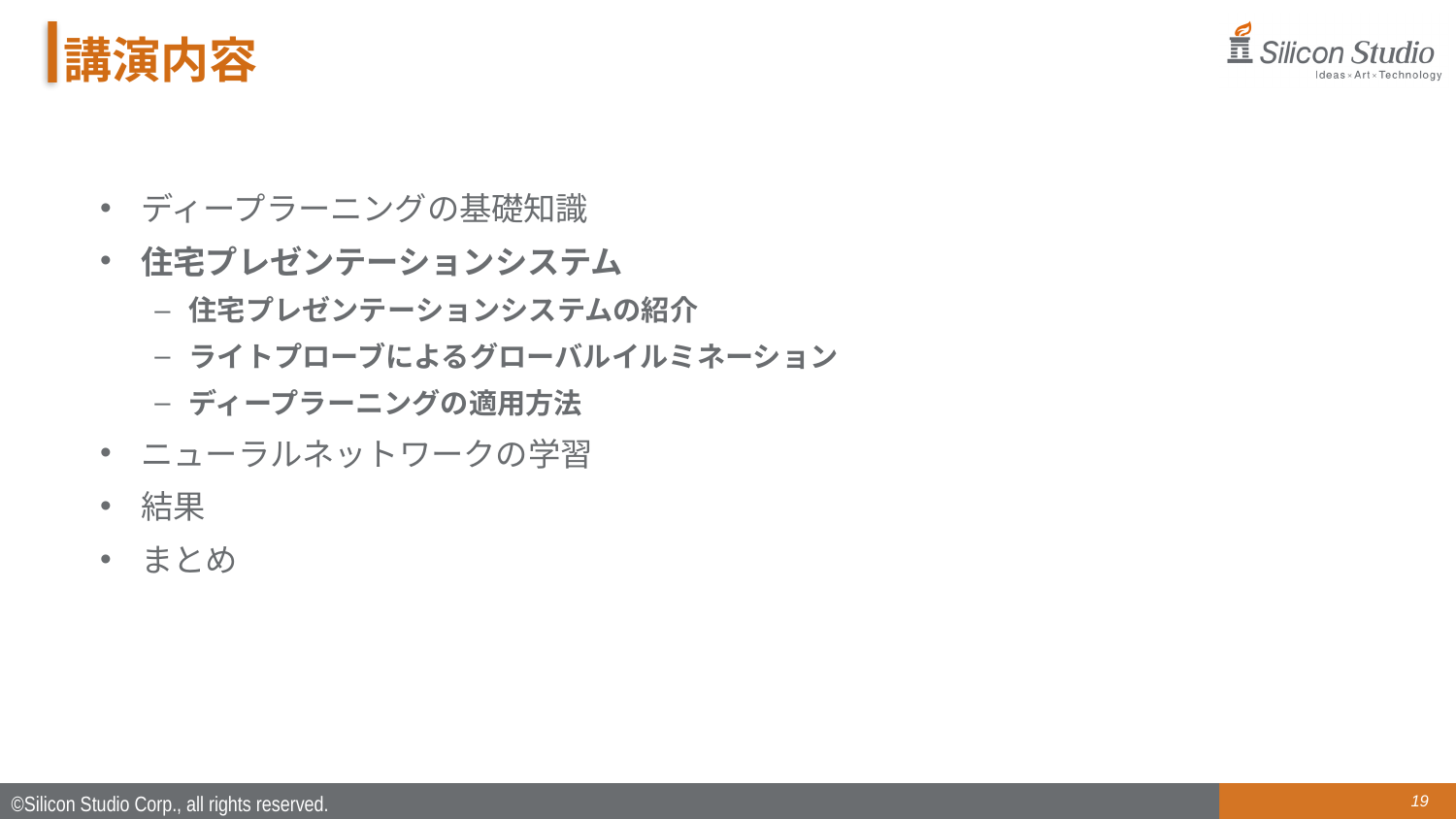

# 講演内容
ディープラーニングの基礎知識
住宅プレゼンテーションシステム
住宅プレゼンテーションシステムの紹介
ライトプローブによるグローバルイルミネーション
ディープラーニングの適用方法
ニューラルネットワークの学習
結果
まとめ